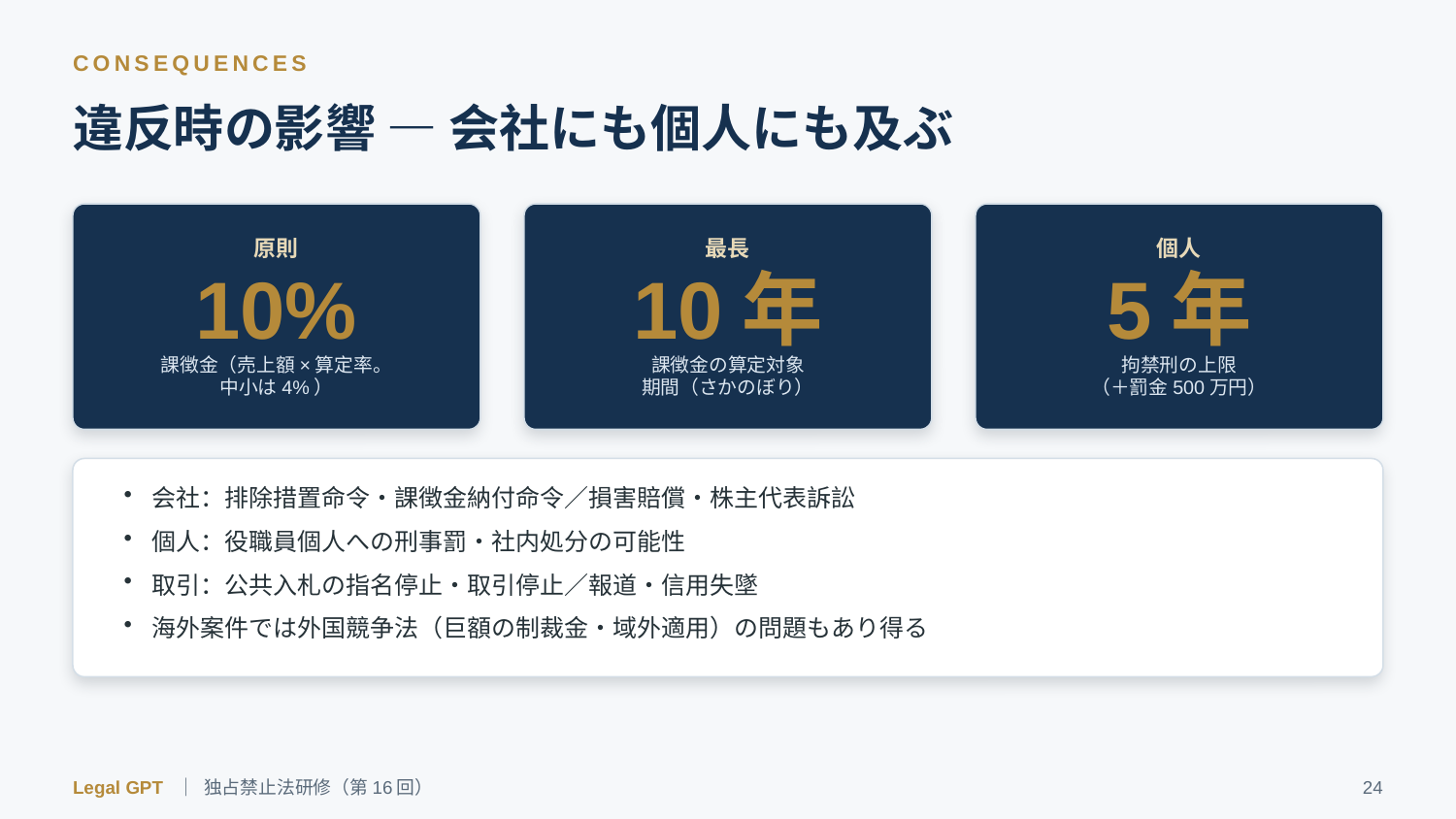

CONSEQUENCES
違反時の影響 ― 会社にも個人にも及ぶ

原則
最長
個人
10%
10年
5年
課徴金（売上額×算定率。
中小は4%）
課徴金の算定対象
期間（さかのぼり）
拘禁刑の上限
（＋罰金500万円）

会社：排除措置命令・課徴金納付命令／損害賠償・株主代表訴訟
個人：役職員個人への刑事罰・社内処分の可能性
取引：公共入札の指名停止・取引停止／報道・信用失墜
海外案件では外国競争法（巨額の制裁金・域外適用）の問題もあり得る
Legal GPT  ｜  独占禁止法研修（第16回）
24